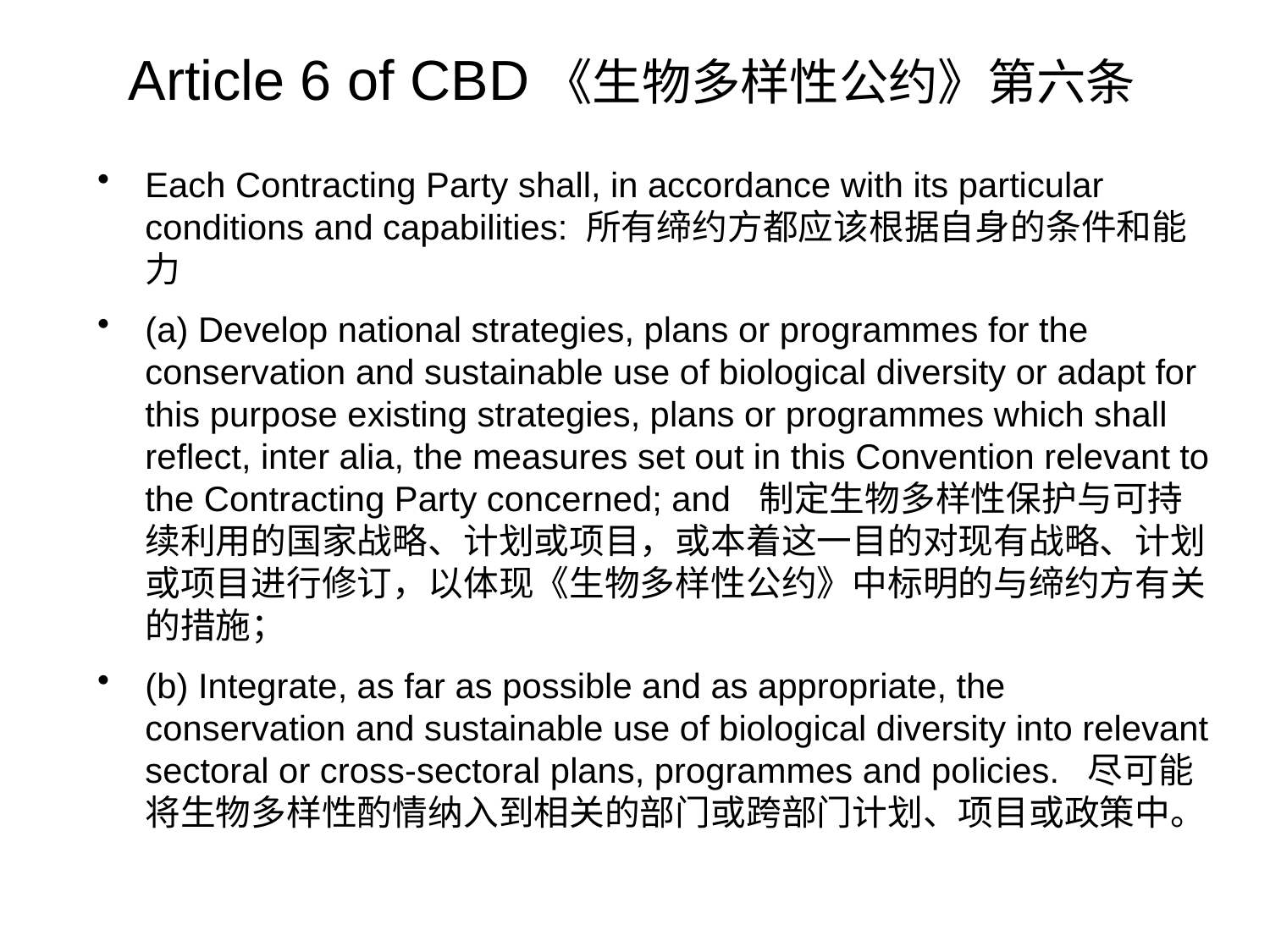

# Article 6 of CBD《生物多样性公约》第六条
Each Contracting Party shall, in accordance with its particular conditions and capabilities: 所有缔约方都应该根据自身的条件和能力
(a) Develop national strategies, plans or programmes for the conservation and sustainable use of biological diversity or adapt for this purpose existing strategies, plans or programmes which shall reflect, inter alia, the measures set out in this Convention relevant to the Contracting Party concerned; and  制定生物多样性保护与可持续利用的国家战略、计划或项目，或本着这一目的对现有战略、计划或项目进行修订，以体现《生物多样性公约》中标明的与缔约方有关的措施；
(b) Integrate, as far as possible and as appropriate, the conservation and sustainable use of biological diversity into relevant sectoral or cross-sectoral plans, programmes and policies.  尽可能将生物多样性酌情纳入到相关的部门或跨部门计划、项目或政策中。